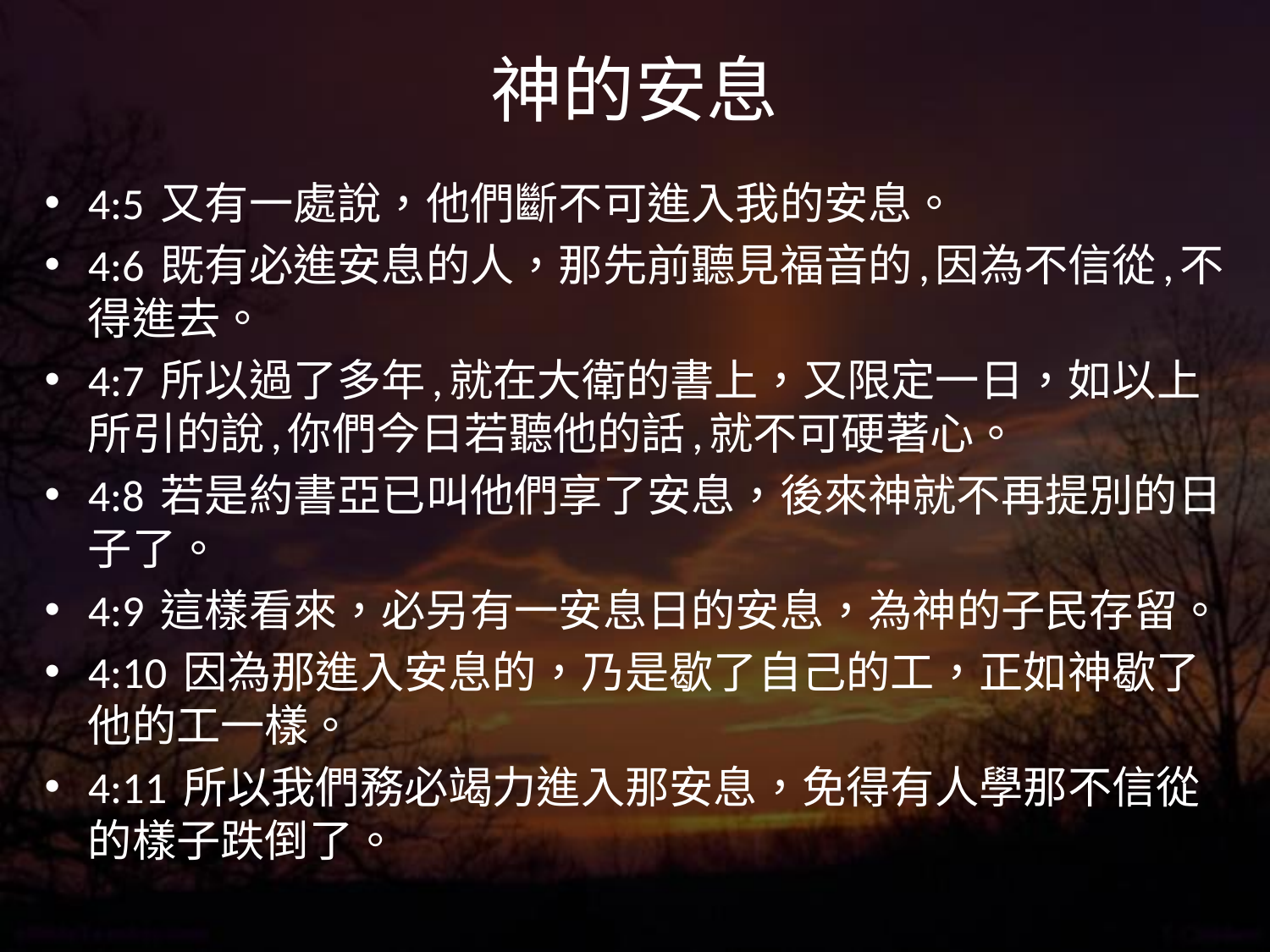

# 神的安息
4:5 又有一處說，他們斷不可進入我的安息。
4:6 既有必進安息的人，那先前聽見福音的,因為不信從,不得進去。
4:7 所以過了多年,就在大衛的書上，又限定一日，如以上所引的說,你們今日若聽他的話,就不可硬著心。
4:8 若是約書亞已叫他們享了安息，後來神就不再提別的日子了。
4:9 這樣看來，必另有一安息日的安息，為神的子民存留。
4:10 因為那進入安息的，乃是歇了自己的工，正如神歇了他的工一樣。
4:11 所以我們務必竭力進入那安息，免得有人學那不信從的樣子跌倒了。